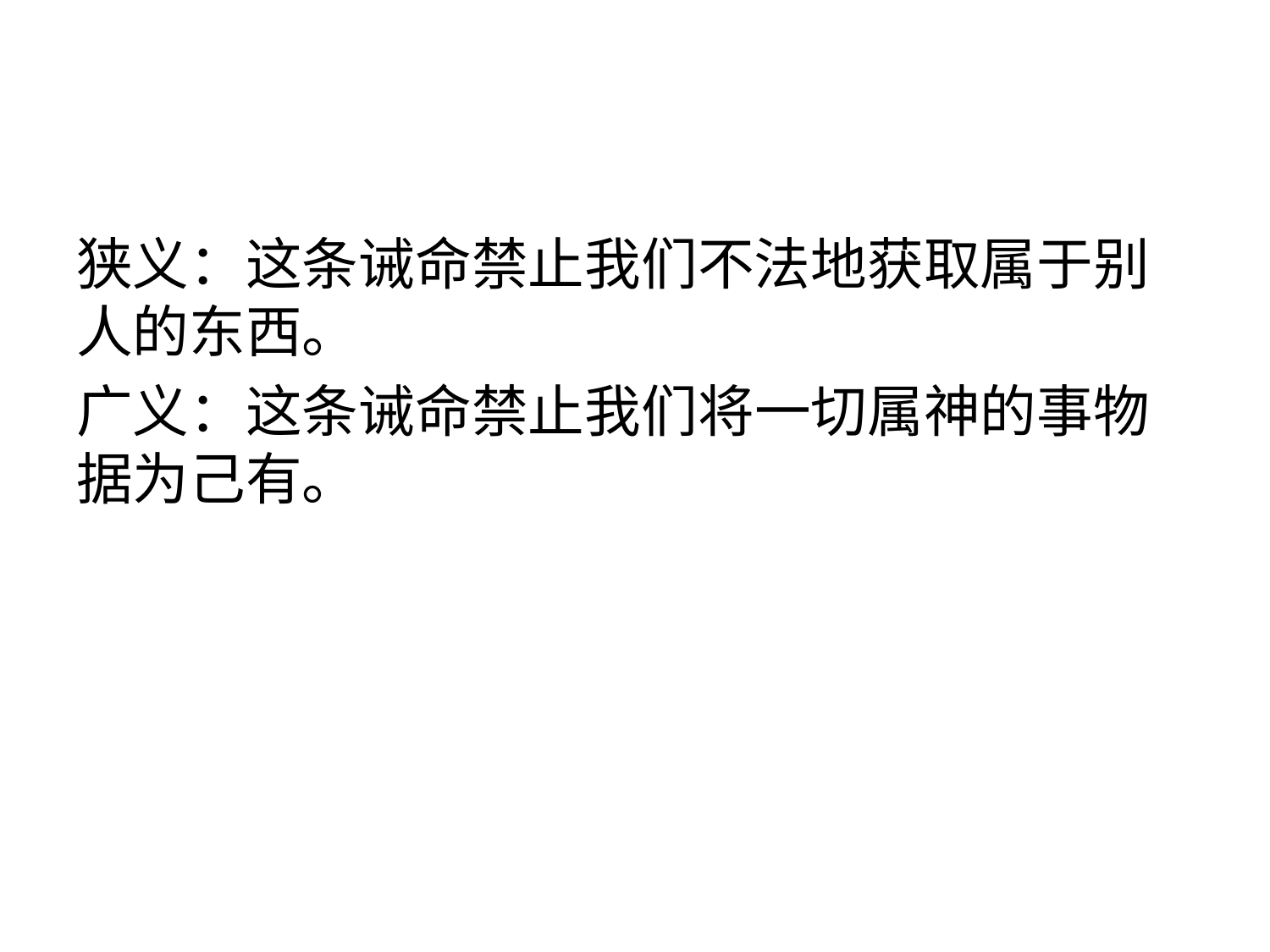

#
狭义：这条诫命禁止我们不法地获取属于别人的东西。
广义：这条诫命禁止我们将一切属神的事物据为己有。